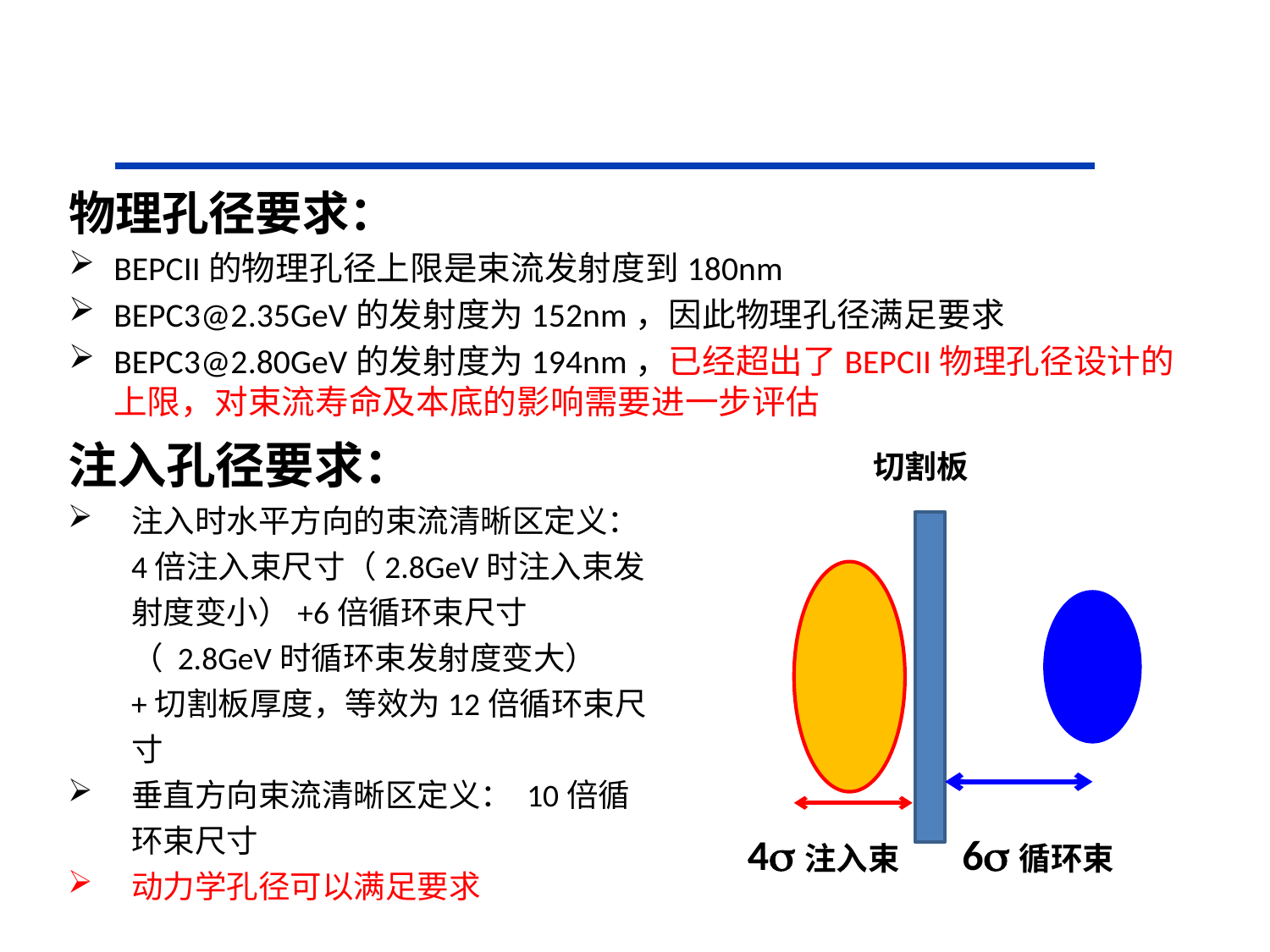

物理孔径要求：
BEPCII的物理孔径上限是束流发射度到180nm
BEPC3@2.35GeV的发射度为152nm，因此物理孔径满足要求
BEPC3@2.80GeV的发射度为194nm，已经超出了BEPCII物理孔径设计的上限，对束流寿命及本底的影响需要进一步评估

注入孔径要求：
注入时水平方向的束流清晰区定义： 4倍注入束尺寸（2.8GeV时注入束发射度变小）+6倍循环束尺寸（ 2.8GeV时循环束发射度变大）+切割板厚度，等效为12倍循环束尺寸
垂直方向束流清晰区定义： 10倍循环束尺寸
动力学孔径可以满足要求
切割板

6σ循环束
4σ注入束